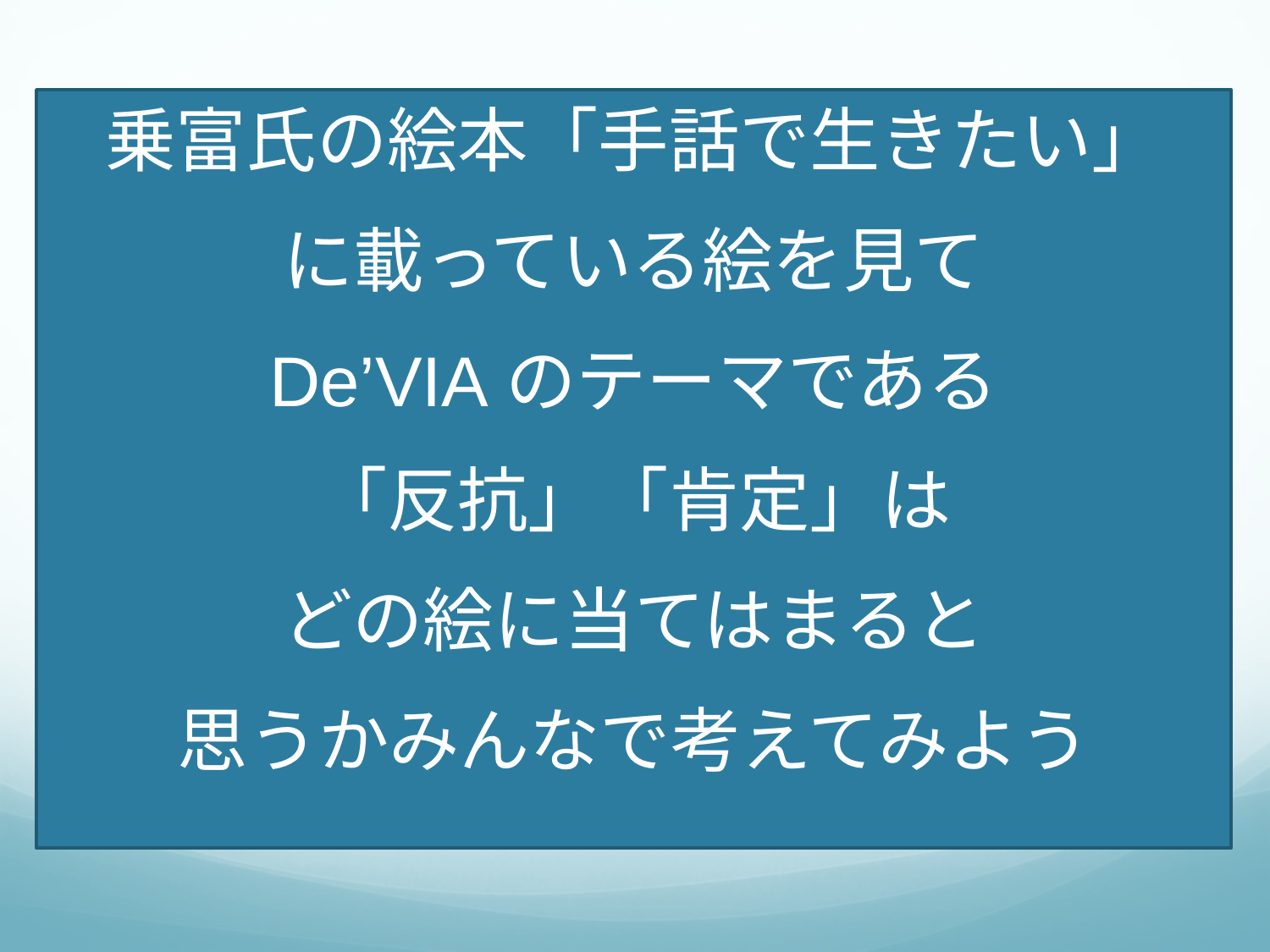

乗富氏の絵本「手話で生きたい」
に載っている絵を見て
De’VIAのテーマである
「反抗」「肯定」は
どの絵に当てはまると
思うかみんなで考えてみよう